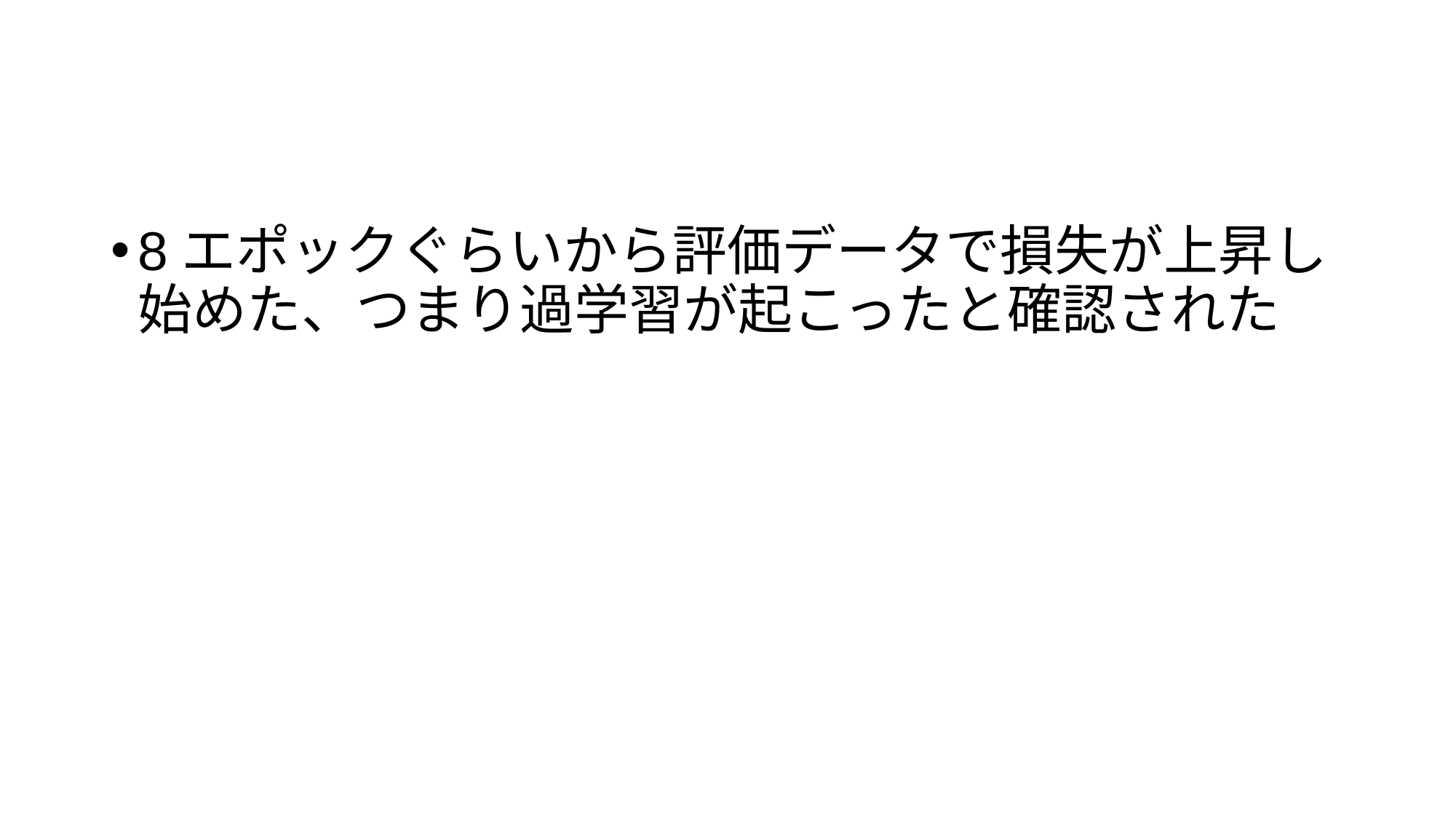

#
8エポックぐらいから評価データで損失が上昇し始めた、つまり過学習が起こったと確認された